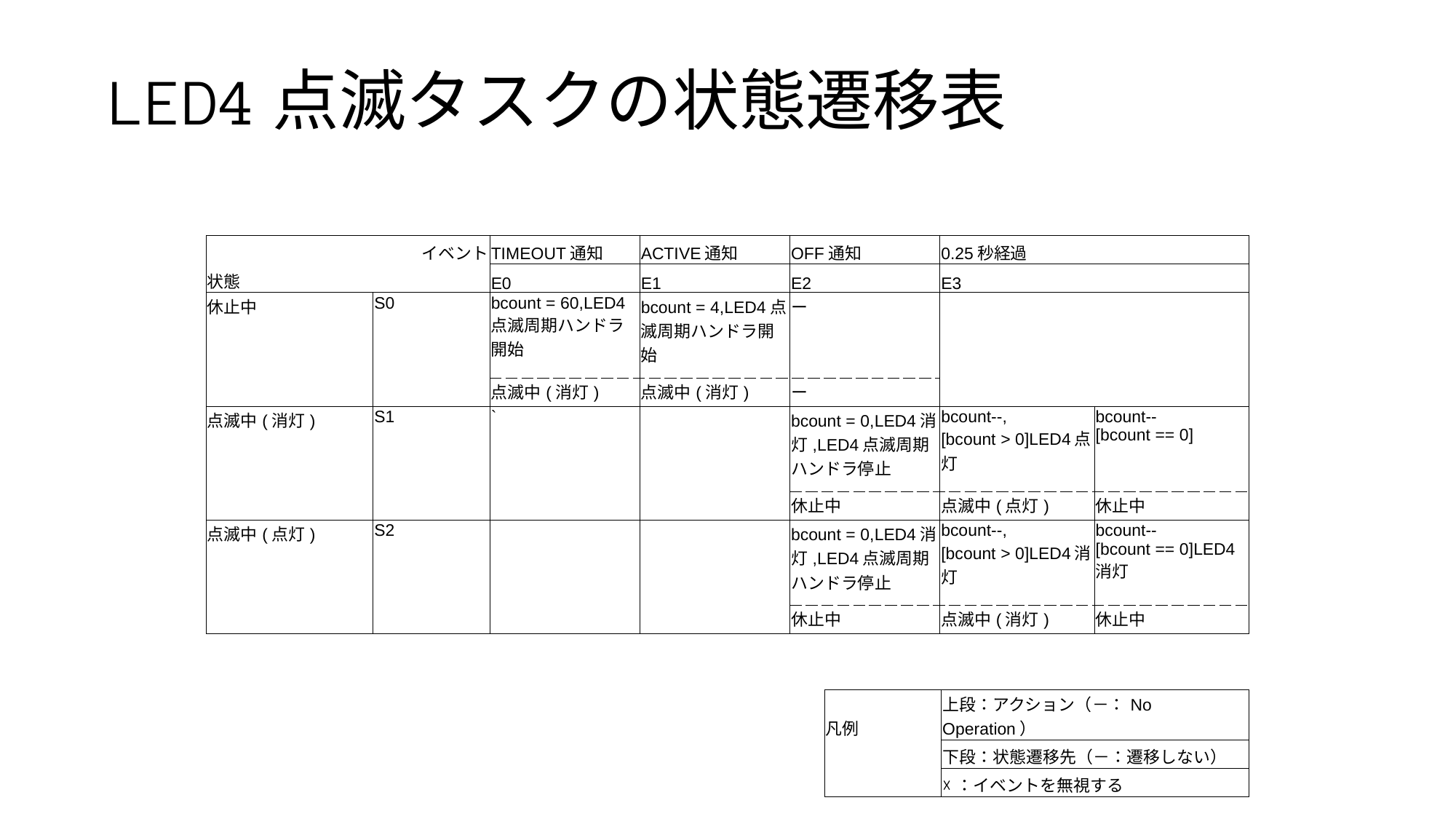

# LED4点滅タスクの状態遷移表
|  | イベント | TIMEOUT通知 | ACTIVE通知 | OFF通知 | 0.25秒経過 |  |
| --- | --- | --- | --- | --- | --- | --- |
| 状態 |  | E0 | E1 | E2 | E3 |  |
| 休止中 | S0 | bcount = 60,LED4点滅周期ハンドラ開始 | bcount = 4,LED4点滅周期ハンドラ開始 | ー |  |  |
|  |  | 点滅中(消灯) | 点滅中(消灯) | ー |  |  |
| 点滅中(消灯) | S1 | ` |  | bcount = 0,LED4消灯,LED4点滅周期ハンドラ停止 | bcount--, [bcount > 0]LED4点灯 | bcount-- [bcount == 0] |
|  |  |  |  | 休止中 | 点滅中(点灯) | 休止中 |
| 点滅中(点灯) | S2 |  |  | bcount = 0,LED4消灯,LED4点滅周期ハンドラ停止 | bcount--, [bcount > 0]LED4消灯 | bcount-- [bcount == 0]LED4消灯 |
|  |  |  |  | 休止中 | 点滅中(消灯) | 休止中 |
| 凡例 | 上段：アクション（－：No Operation） |
| --- | --- |
|  | 下段：状態遷移先（－：遷移しない） |
|  | ☓：イベントを無視する |